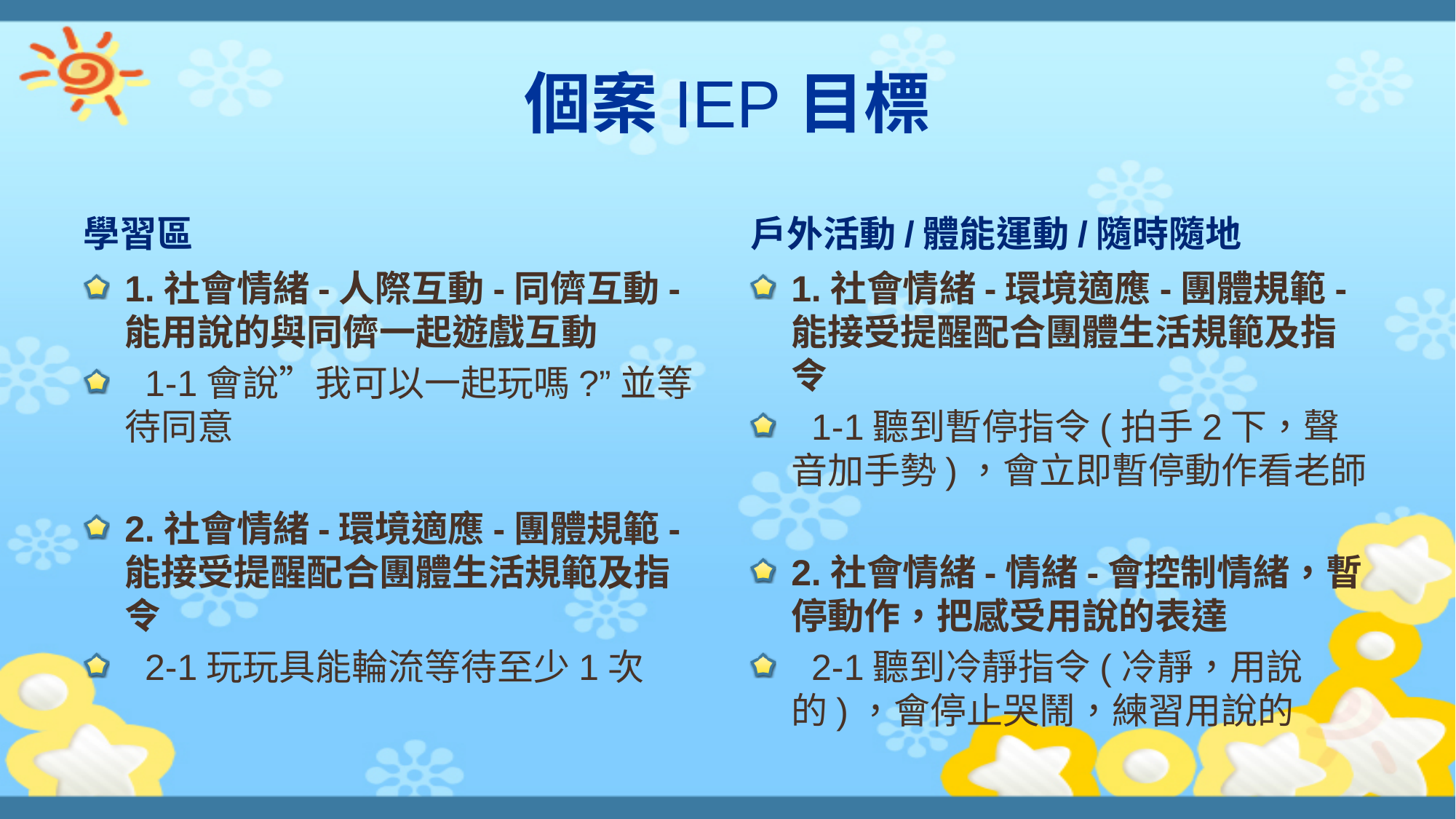

# 個案IEP目標
學習區
戶外活動/體能運動/隨時隨地
1.社會情緒-人際互動-同儕互動-能用說的與同儕一起遊戲互動
  1-1會說”我可以一起玩嗎?”並等待同意

2.社會情緒-環境適應-團體規範-能接受提醒配合團體生活規範及指令
  2-1玩玩具能輪流等待至少1次
1.社會情緒-環境適應-團體規範-能接受提醒配合團體生活規範及指令
  1-1聽到暫停指令(拍手2下，聲音加手勢)，會立即暫停動作看老師

2.社會情緒-情緒-會控制情緒，暫停動作，把感受用說的表達
  2-1聽到冷靜指令(冷靜，用說的)，會停止哭鬧，練習用說的